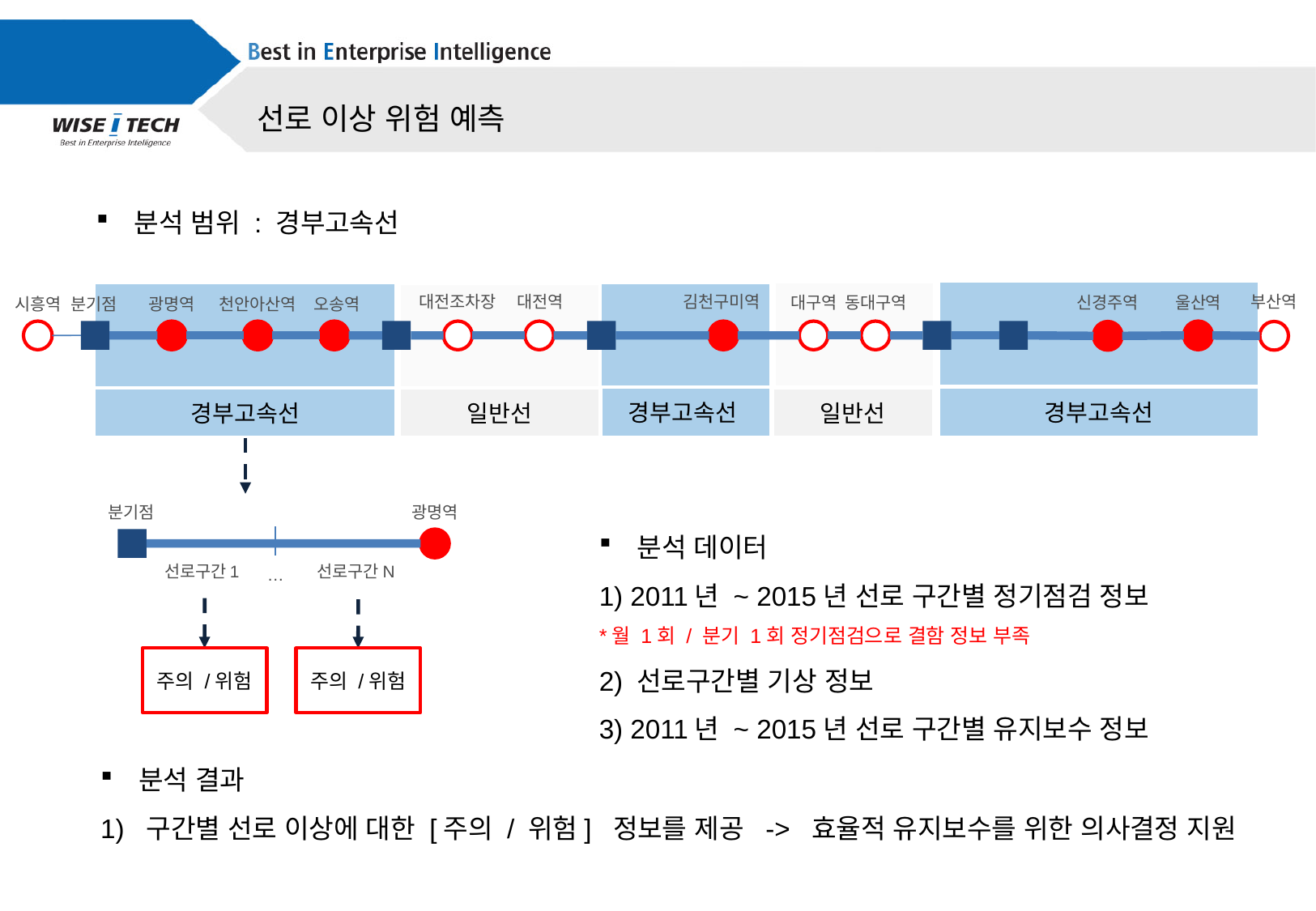

선로 이상 위험 예측
분석 범위 : 경부고속선

대전조차장
대전역
김천구미역
부산역
대구역
동대구역
신경주역
울산역
시흥역
분기점
광명역
천안아산역
오송역

경부고속선
경부고속선
일반선
경부고속선
일반선
분기점
광명역

선로구간1
선로구간N
…
분석 데이터
1) 2011년 ~ 2015년 선로 구간별 정기점검 정보
*월 1회 / 분기 1회 정기점검으로 결함 정보 부족
2) 선로구간별 기상 정보
3) 2011년 ~ 2015년 선로 구간별 유지보수 정보
주의 /위험
주의 /위험
분석 결과
구간별 선로 이상에 대한 [주의 / 위험]  정보를 제공  ->  효율적 유지보수를 위한 의사결정 지원